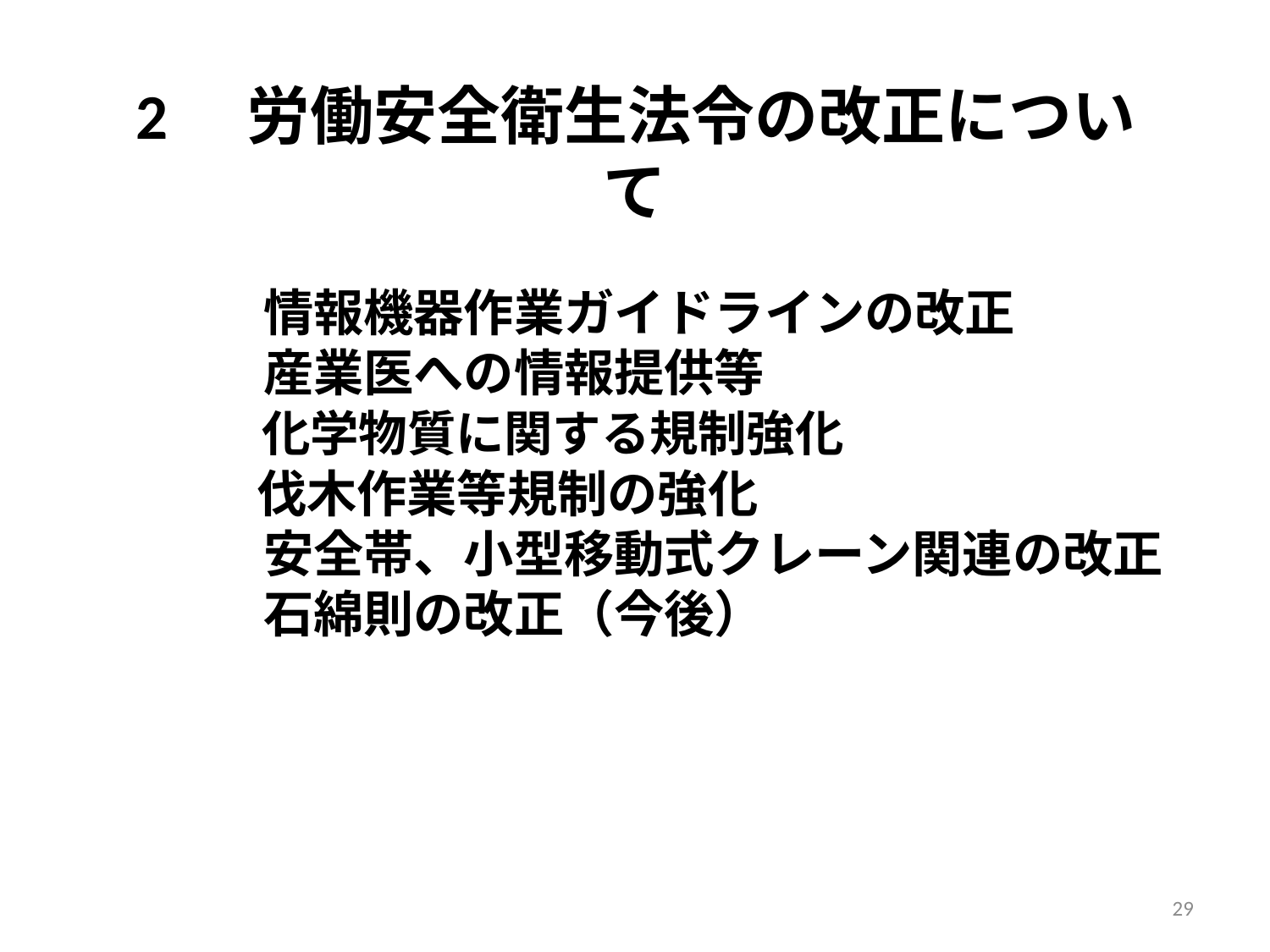

2　労働安全衛生法令の改正について
# 情報機器作業ガイドラインの改正 　　　　　産業医への情報提供等 　　　　　化学物質に関する規制強化 　　　　　伐木作業等規制の強化 　　　　　安全帯、小型移動式クレーン関連の改正 　　　　　石綿則の改正（今後）
29